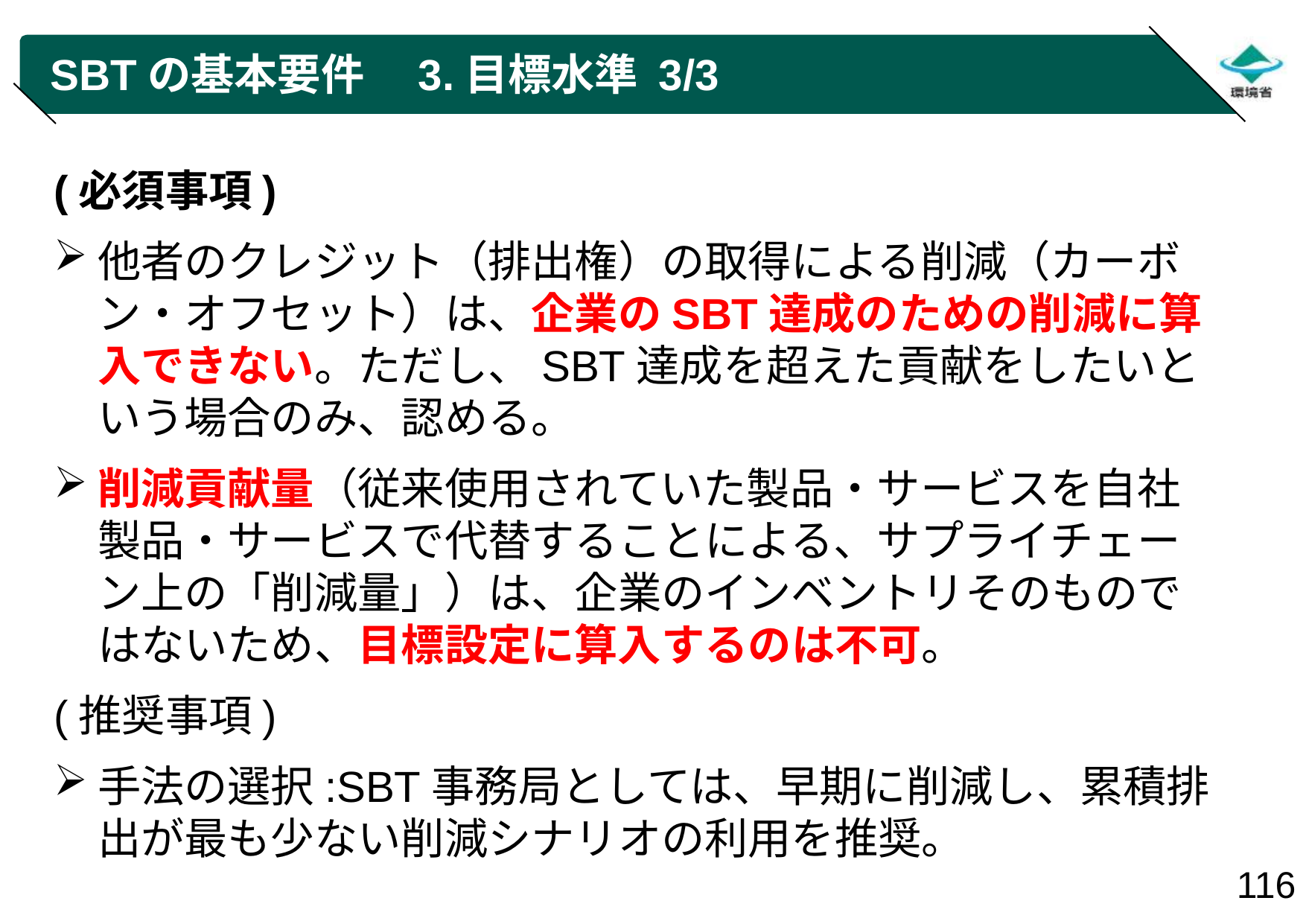

# SBTの基本要件　3.目標水準 3/3
(必須事項)
他者のクレジット（排出権）の取得による削減（カーボン・オフセット）は、企業のSBT達成のための削減に算入できない。ただし、SBT達成を超えた貢献をしたいという場合のみ、認める。
削減貢献量（従来使用されていた製品・サービスを自社製品・サービスで代替することによる、サプライチェーン上の「削減量」）は、企業のインベントリそのものではないため、目標設定に算入するのは不可。
(推奨事項)
手法の選択:SBT事務局としては、早期に削減し、累積排出が最も少ない削減シナリオの利用を推奨。